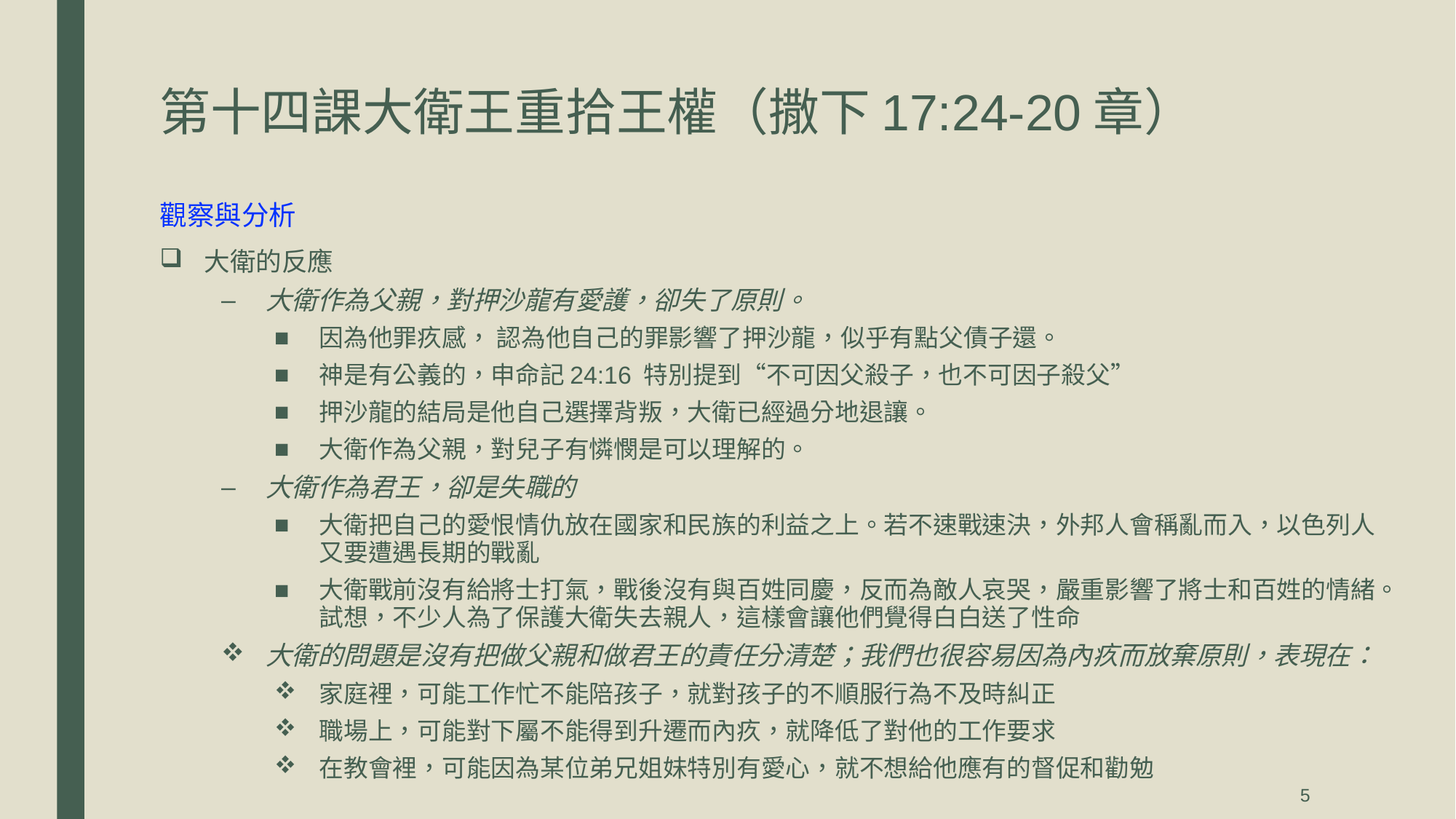

# 第十四課	大衛王重拾王權（撒下17:24-20章）
觀察與分析
大衛的反應
大衛作為父親，對押沙龍有愛護，卻失了原則。
因為他罪疚感， 認為他自己的罪影響了押沙龍，似乎有點父債子還。
神是有公義的，申命記24:16 特別提到“不可因父殺子，也不可因子殺父”
押沙龍的結局是他自己選擇背叛，大衛已經過分地退讓。
大衛作為父親，對兒子有憐憫是可以理解的。
大衛作為君王，卻是失職的
大衛把自己的愛恨情仇放在國家和民族的利益之上。若不速戰速決，外邦人會稱亂而入，以色列人又要遭遇長期的戰亂
大衛戰前沒有給將士打氣，戰後沒有與百姓同慶，反而為敵人哀哭，嚴重影響了將士和百姓的情緒。試想，不少人為了保護大衛失去親人，這樣會讓他們覺得白白送了性命
大衛的問題是沒有把做父親和做君王的責任分清楚；我們也很容易因為內疚而放棄原則，表現在：
家庭裡，可能工作忙不能陪孩子，就對孩子的不順服行為不及時糾正
職場上，可能對下屬不能得到升遷而內疚，就降低了對他的工作要求
在教會裡，可能因為某位弟兄姐妹特別有愛心，就不想給他應有的督促和勸勉

5